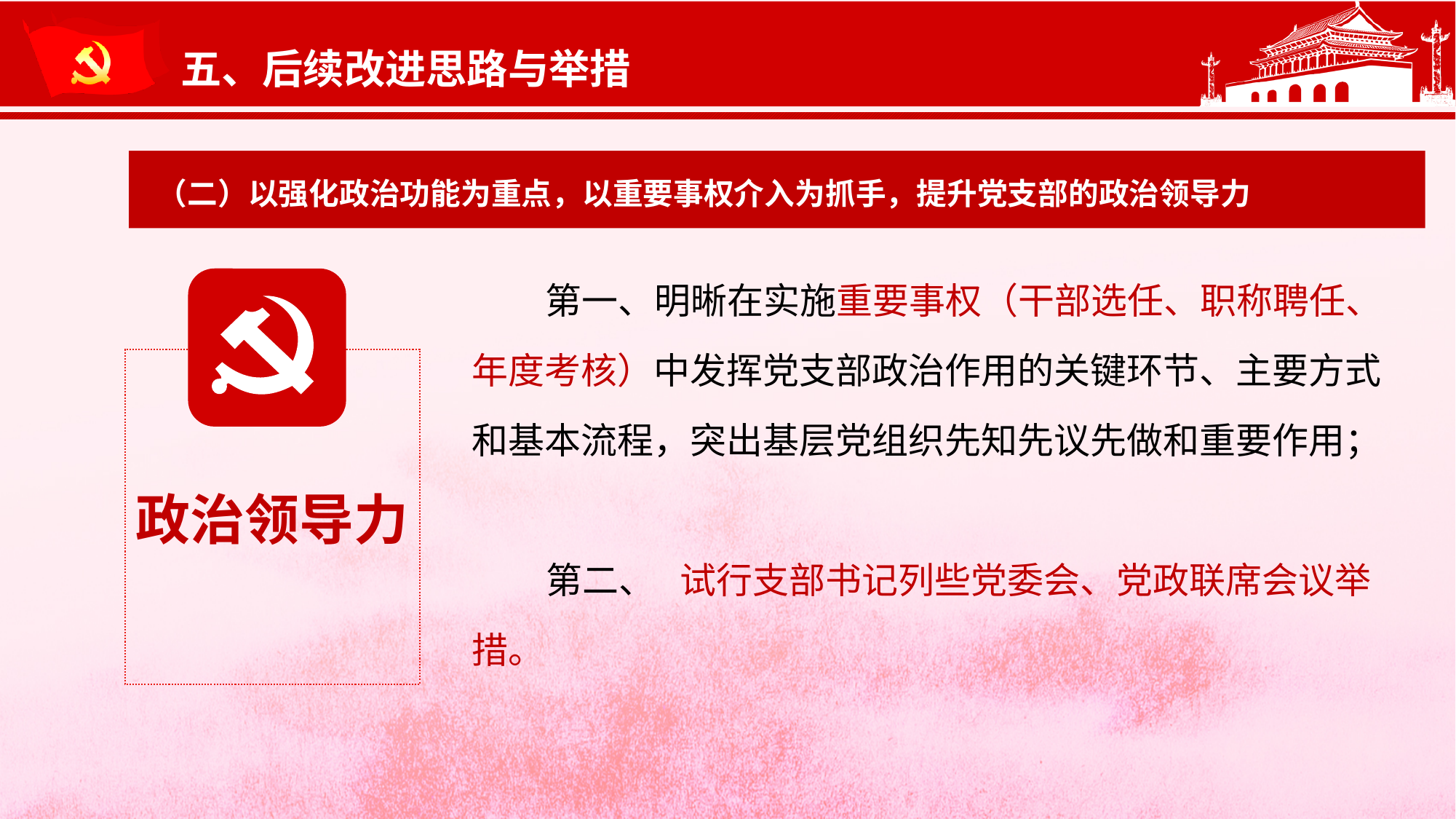

五、后续改进思路与举措

（二）以强化政治功能为重点，以重要事权介入为抓手，提升党支部的政治领导力
         第一、明晰在实施重要事权（干部选任、职称聘任、年度考核）中发挥党支部政治作用的关键环节、主要方式和基本流程，突出基层党组织先知先议先做和重要作用；

        第二、   试行支部书记列些党委会、党政联席会议举措。

政治领导力